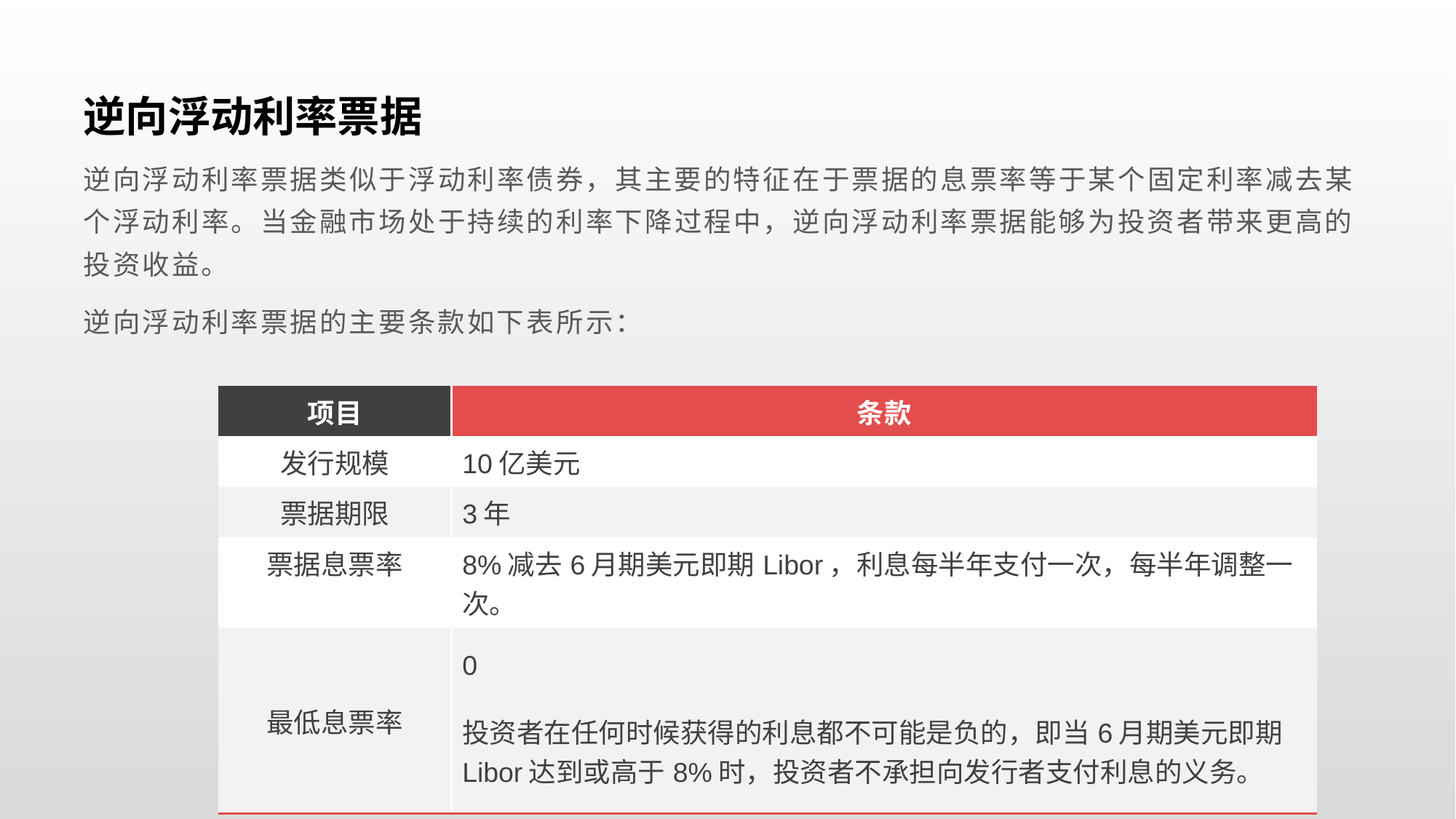

# 逆向浮动利率票据
逆向浮动利率票据类似于浮动利率债券，其主要的特征在于票据的息票率等于某个固定利率减去某个浮动利率。当金融市场处于持续的利率下降过程中，逆向浮动利率票据能够为投资者带来更高的投资收益。
逆向浮动利率票据的主要条款如下表所示：

| 项目 | 条款 |
| --- | --- |
| 发行规模 | 10亿美元 |
| 票据期限 | 3年 |
| 票据息票率 | 8%减去6月期美元即期Libor，利息每半年支付一次，每半年调整一次。 |
| 最低息票率 | 0 投资者在任何时候获得的利息都不可能是负的，即当6月期美元即期Libor达到或高于8%时，投资者不承担向发行者支付利息的义务。 |